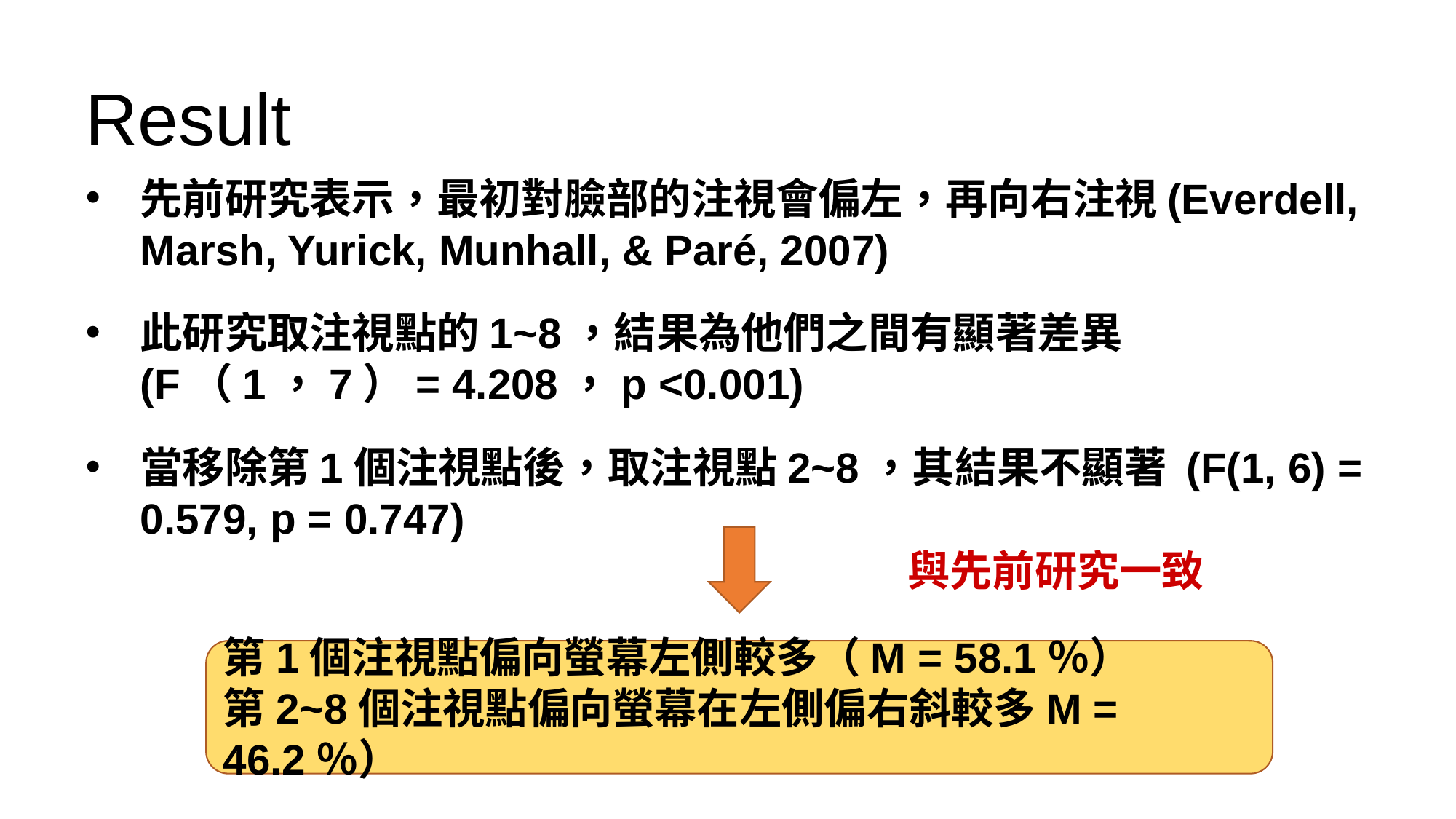

Result
先前研究表示，最初對臉部的注視會偏左，再向右注視(Everdell, Marsh, Yurick, Munhall, & Paré, 2007)
此研究取注視點的1~8，結果為他們之間有顯著差異 (F（1，7）= 4.208，p <0.001)
當移除第1個注視點後，取注視點2~8，其結果不顯著 (F(1, 6) = 0.579, p = 0.747)

與先前研究一致
第1個注視點偏向螢幕左側較多（M = 58.1％）
第2~8個注視點偏向螢幕在左側偏右斜較多M = 46.2％）